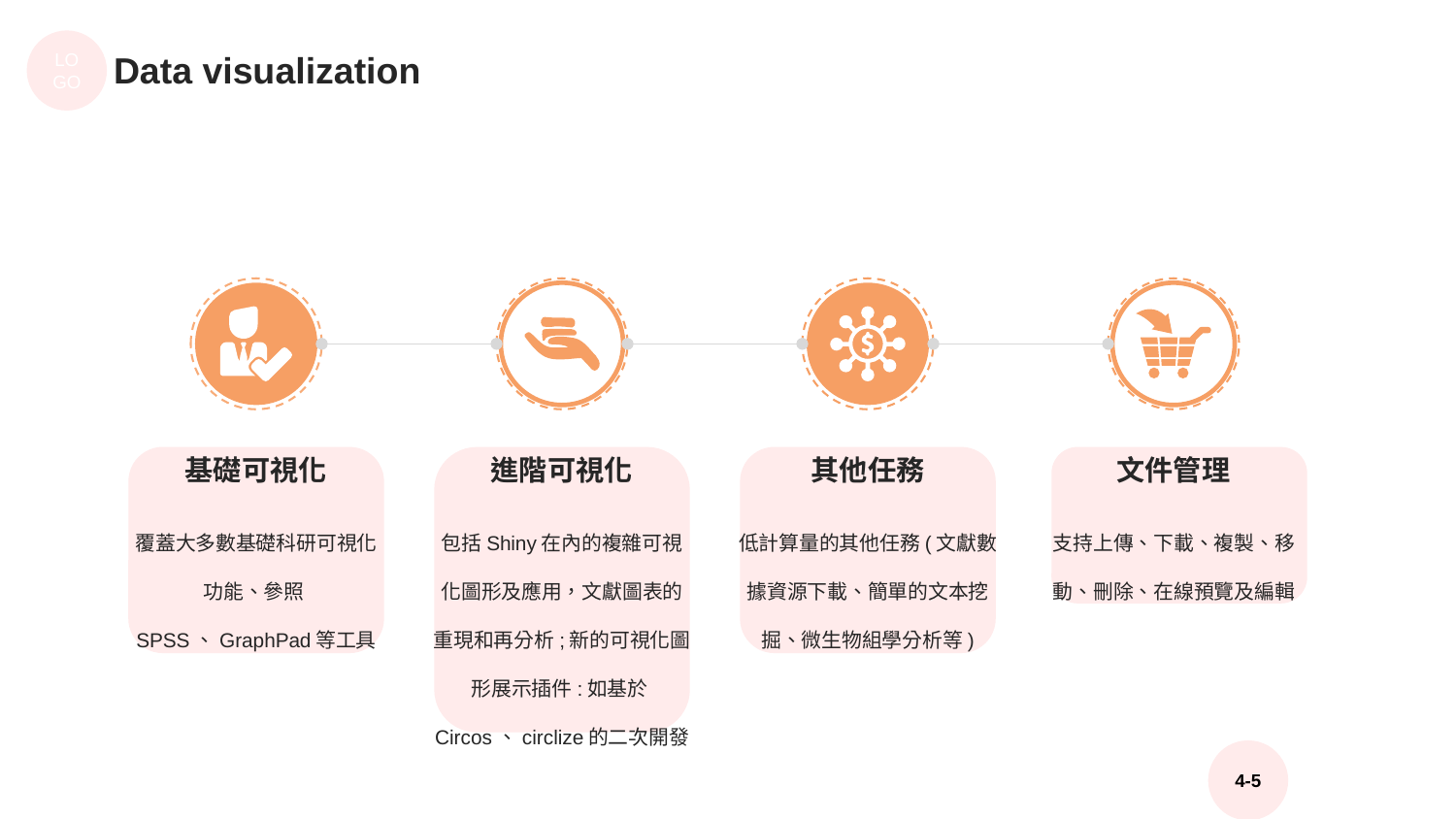

LOGO
Data visualization

基礎可視化
覆蓋大多數基礎科研可視化功能、參照SPSS、GraphPad等工具
進階可視化
包括Shiny在內的複雜可視化圖形及應用，文獻圖表的重現和再分析;新的可視化圖形展示插件:如基於Circos、circlize的二次開發
其他任務
低計算量的其他任務(文獻數據資源下載、簡單的文本挖掘、微生物組學分析等)
文件管理
支持上傳、下載、複製、移動、刪除、在線預覽及編輯
4-5